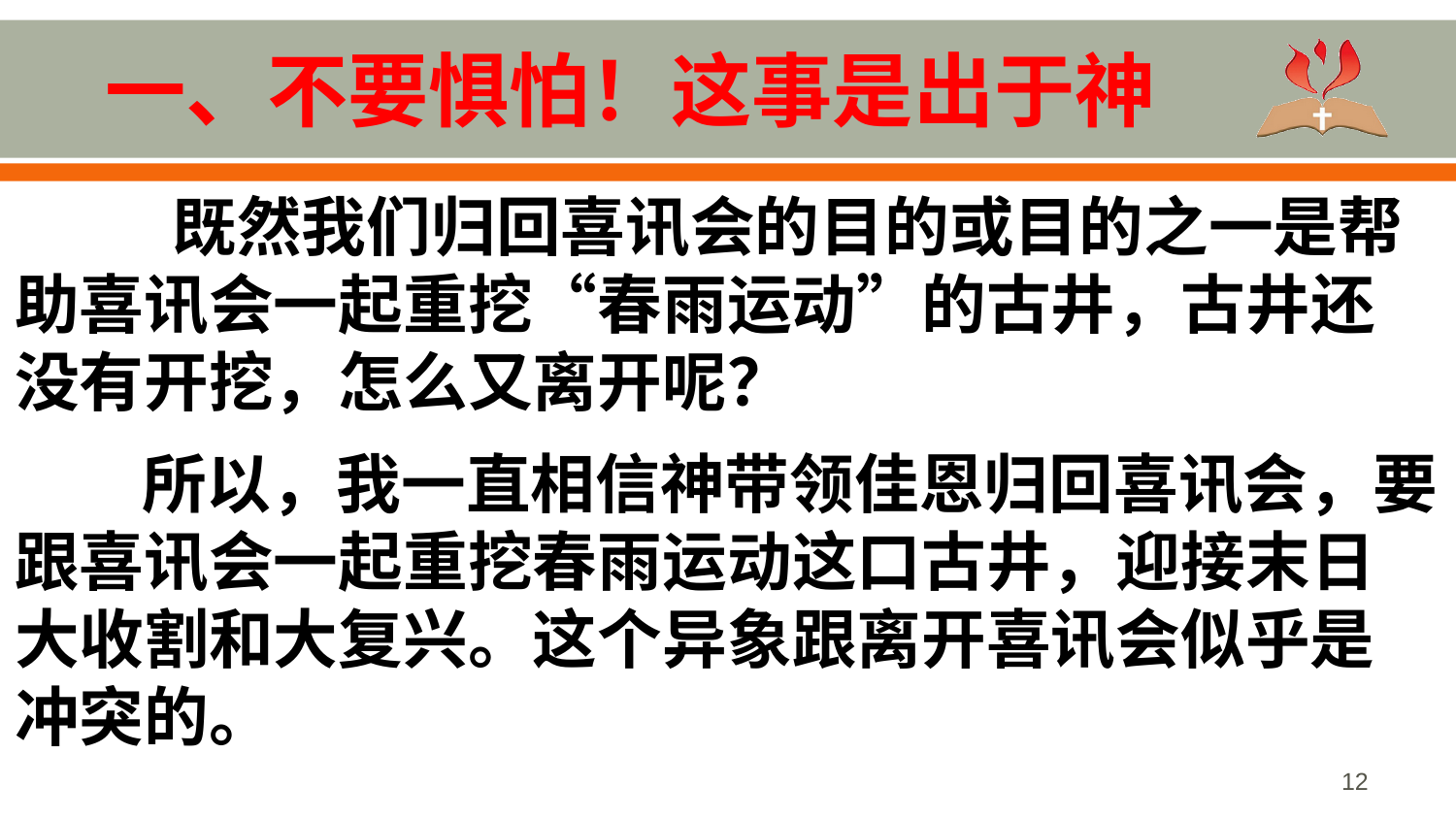

# 一、不要惧怕！这事是出于神
 既然我们归回喜讯会的目的或目的之一是帮助喜讯会一起重挖“春雨运动”的古井，古井还没有开挖，怎么又离开呢？
所以，我一直相信神带领佳恩归回喜讯会，要跟喜讯会一起重挖春雨运动这口古井，迎接末日大收割和大复兴。这个异象跟离开喜讯会似乎是冲突的。

12